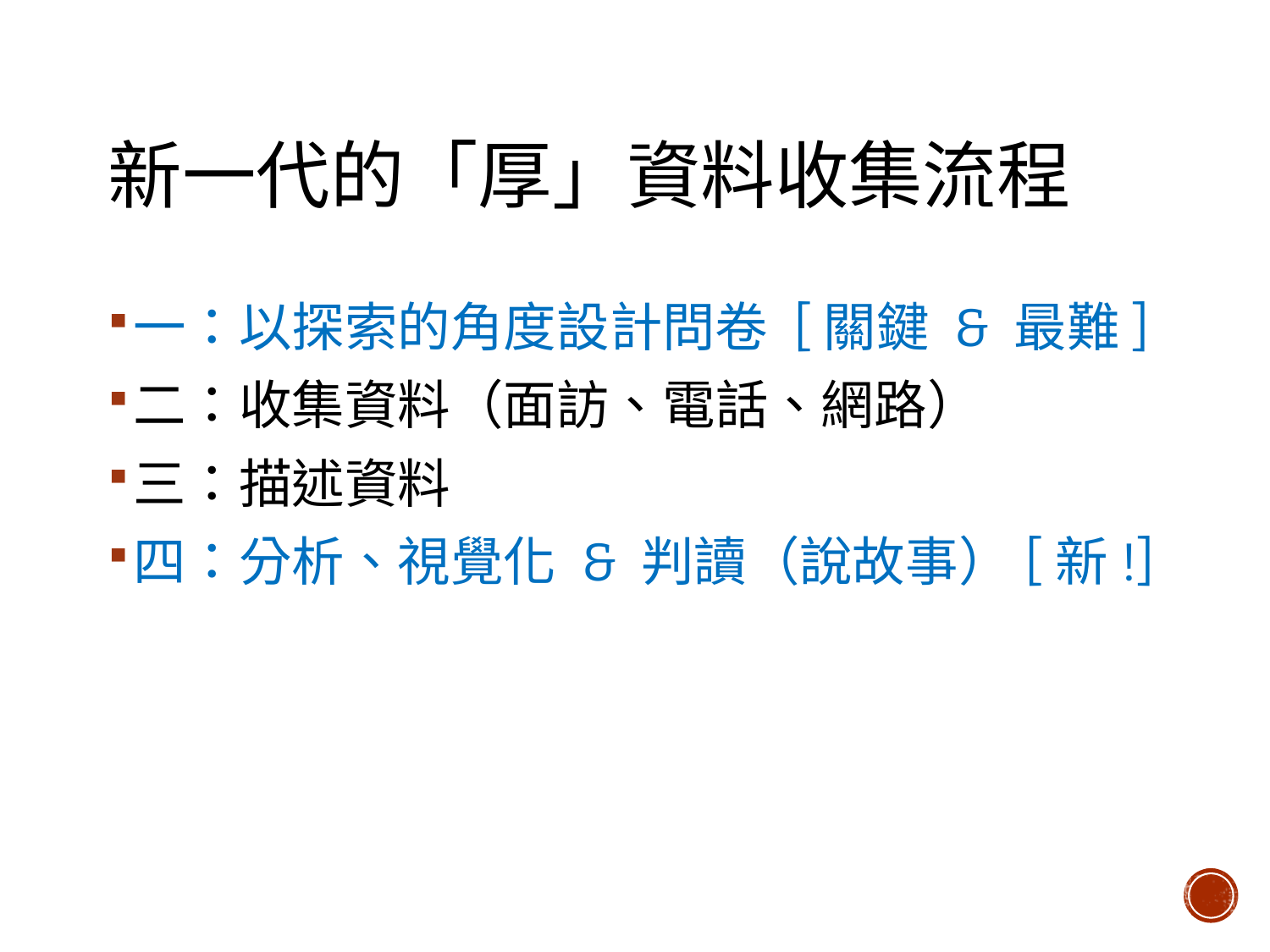

# 新一代的「厚」資料收集流程
一：以探索的角度設計問卷 [關鍵 & 最難]
二：收集資料（面訪、電話、網路）
三：描述資料
四：分析、視覺化 & 判讀（說故事）[新!]